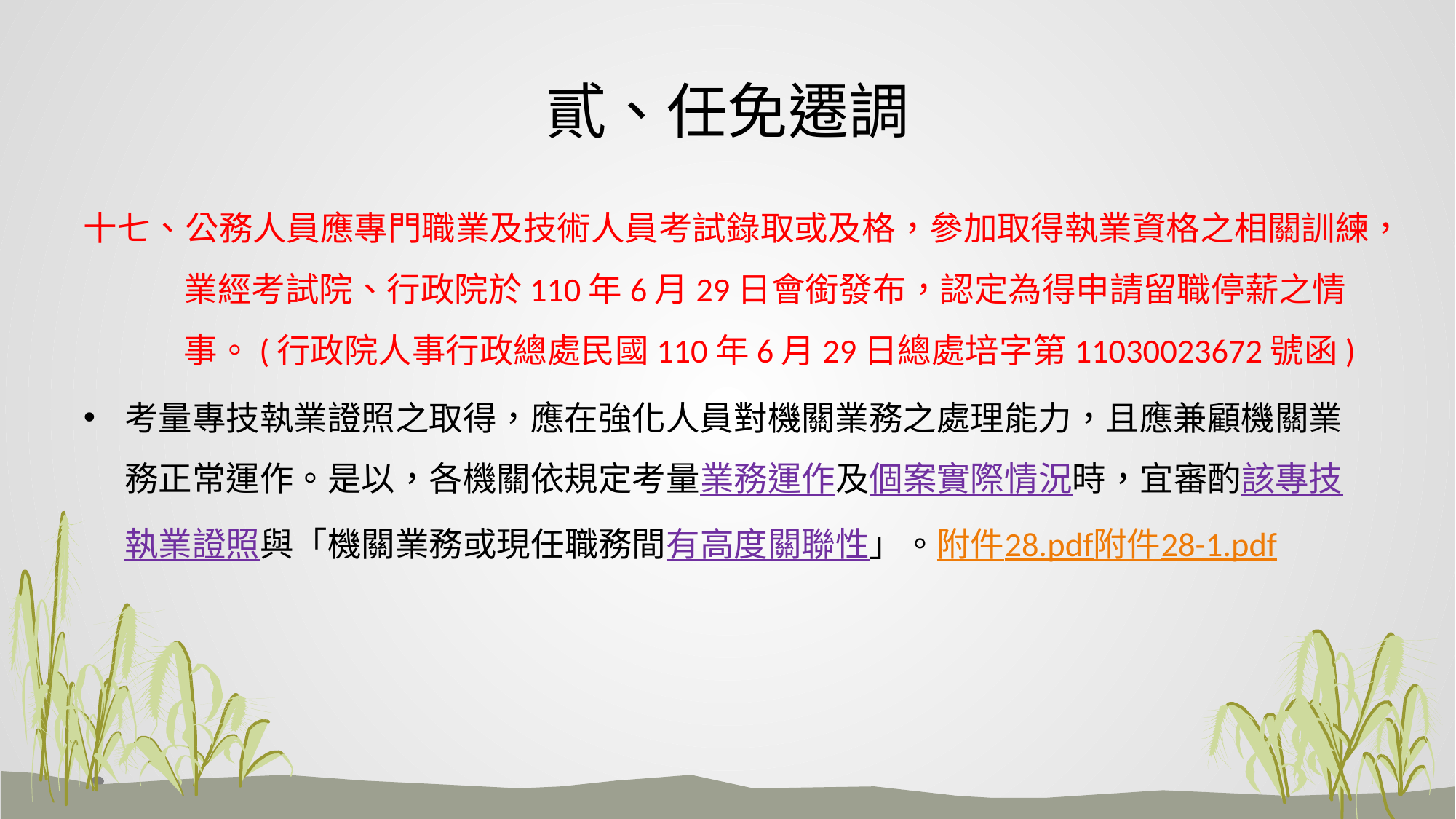

# 貳、任免遷調
十七、公務人員應專門職業及技術人員考試錄取或及格，參加取得執業資格之相關訓練，業經考試院、行政院於110年6月29日會銜發布，認定為得申請留職停薪之情事。(行政院人事行政總處民國110年6月29日總處培字第11030023672號函)
考量專技執業證照之取得，應在強化人員對機關業務之處理能力，且應兼顧機關業務正常運作。是以，各機關依規定考量業務運作及個案實際情況時，宜審酌該專技執業證照與「機關業務或現任職務間有高度關聯性」。附件28.pdf附件28-1.pdf